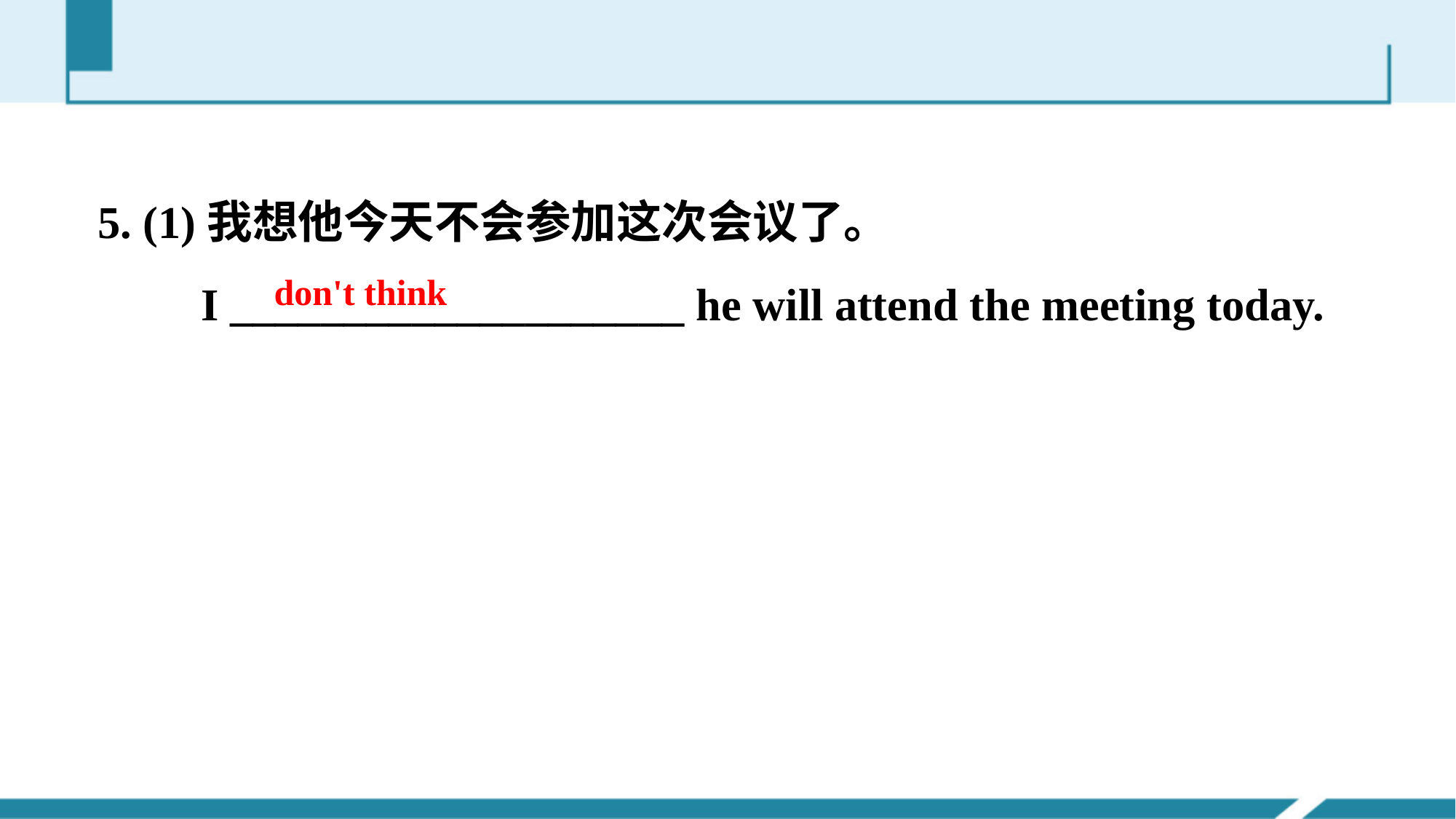

5. (1)我想他今天不会参加这次会议了。
         I ____________________ he will attend the meeting today.

don't think